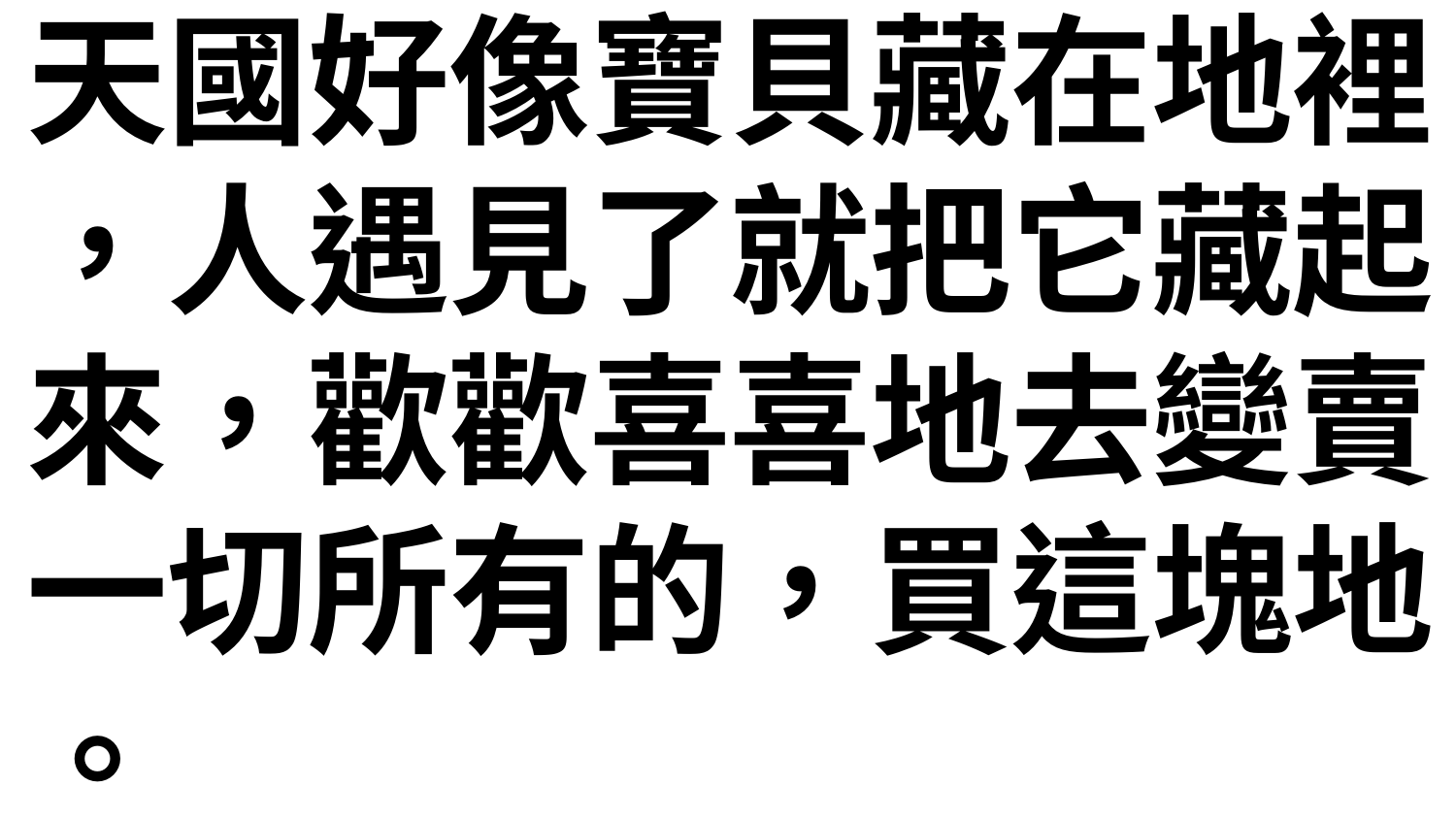

天國好像寶貝藏在地裡
，人遇見了就把它藏起來，歡歡喜喜地去變賣一切所有的，買這塊地
。

「天國又好像買賣人尋找好珠子, 遇見一顆重價的珠子, 就去變賣他一切所有的, 買了這顆珠子。